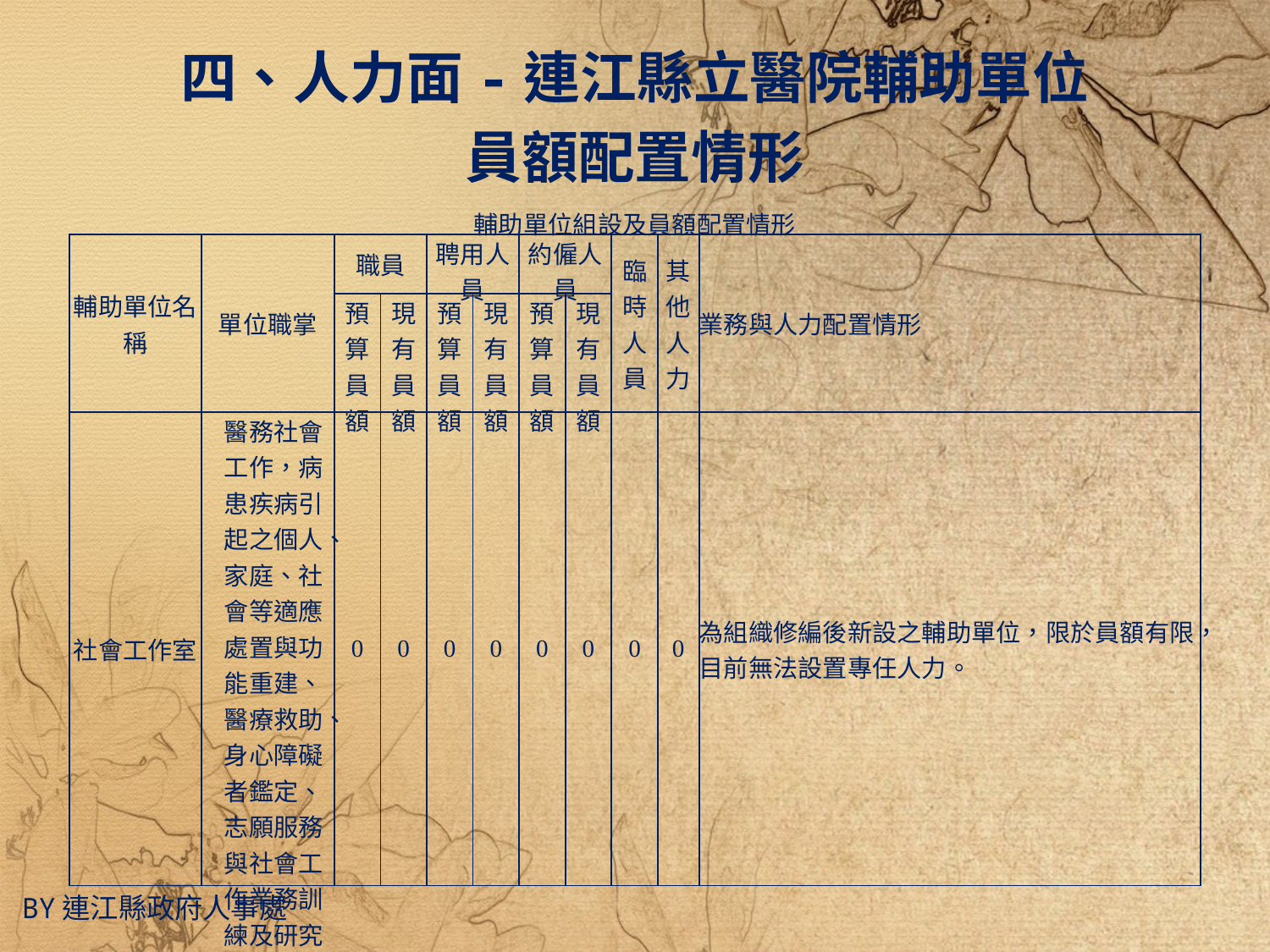

四、人力面-連江縣立醫院輔助單位
員額配置情形
| 輔助單位組設及員額配置情形 |  |  |  |  |  |  |  |  |  |  |
| --- | --- | --- | --- | --- | --- | --- | --- | --- | --- | --- |
| 輔助單位名稱 | 單位職掌 | 職員 |  | 聘用人員 |  | 約僱人員 |  | 臨時人員 | 其他人力 | 業務與人力配置情形 |
|  |  | 預算員額 | 現有員額 | 預算員額 | 現有員額 | 預算員額 | 現有員額 |  |  |  |
| 社會工作室 | 醫務社會工作，病患疾病引起之個人、家庭、社會等適應處置與功能重建、醫療救助、身心障礙者鑑定、志願服務與社會工作業務訓練及研究等事項。 | 0 | 0 | 0 | 0 | 0 | 0 | 0 | 0 | 為組織修編後新設之輔助單位，限於員額有限，目前無法設置專任人力。 |
By連江縣政府人事處